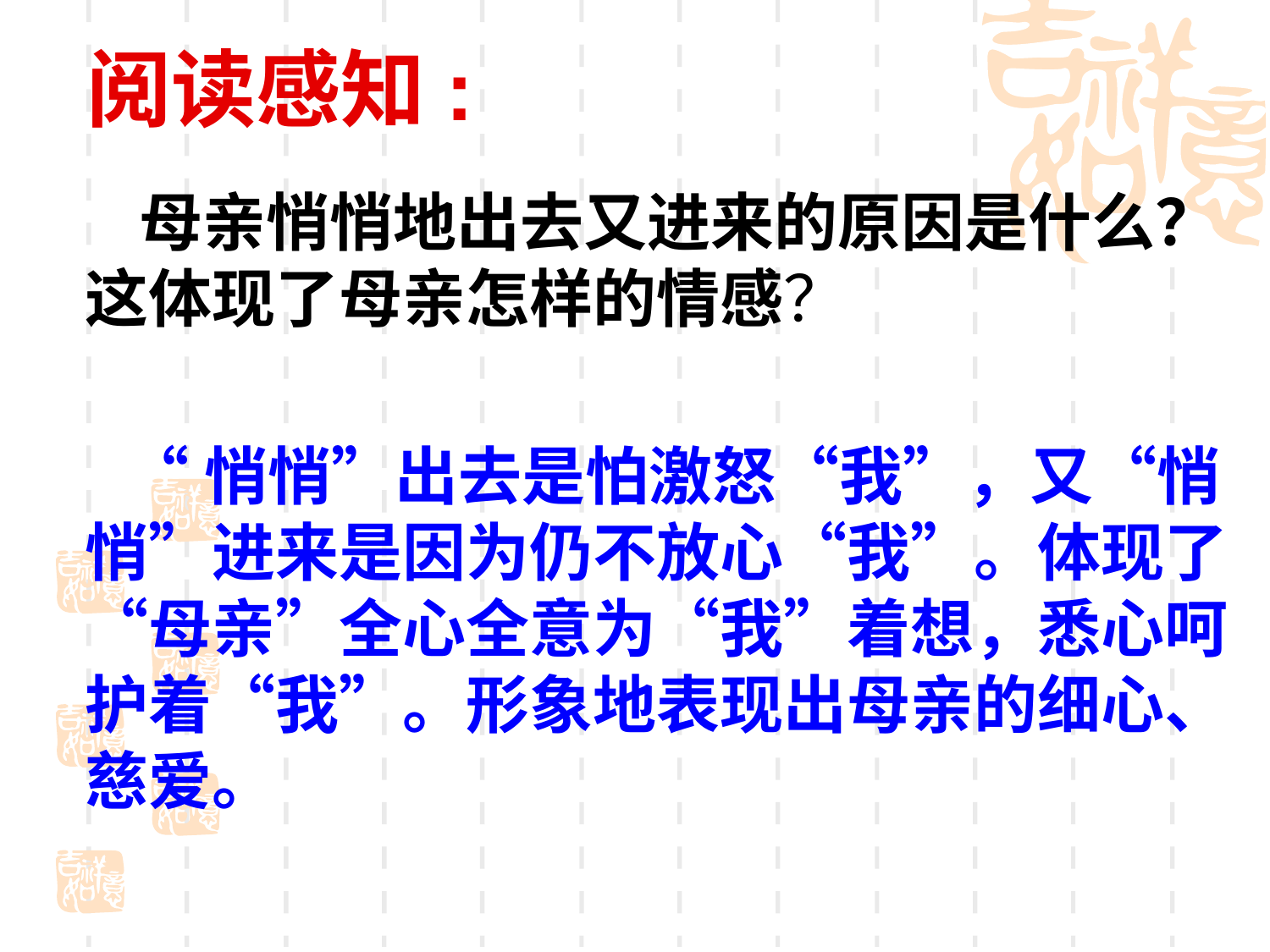

# 阅读感知:
      母亲悄悄地出去又进来的原因是什么？这体现了母亲怎样的情感？

        “悄悄”出去是怕激怒“我”，又“悄悄”进来是因为仍不放心“我”。体现了“母亲”全心全意为“我”着想，悉心呵护着“我”。形象地表现出母亲的细心、慈爱。